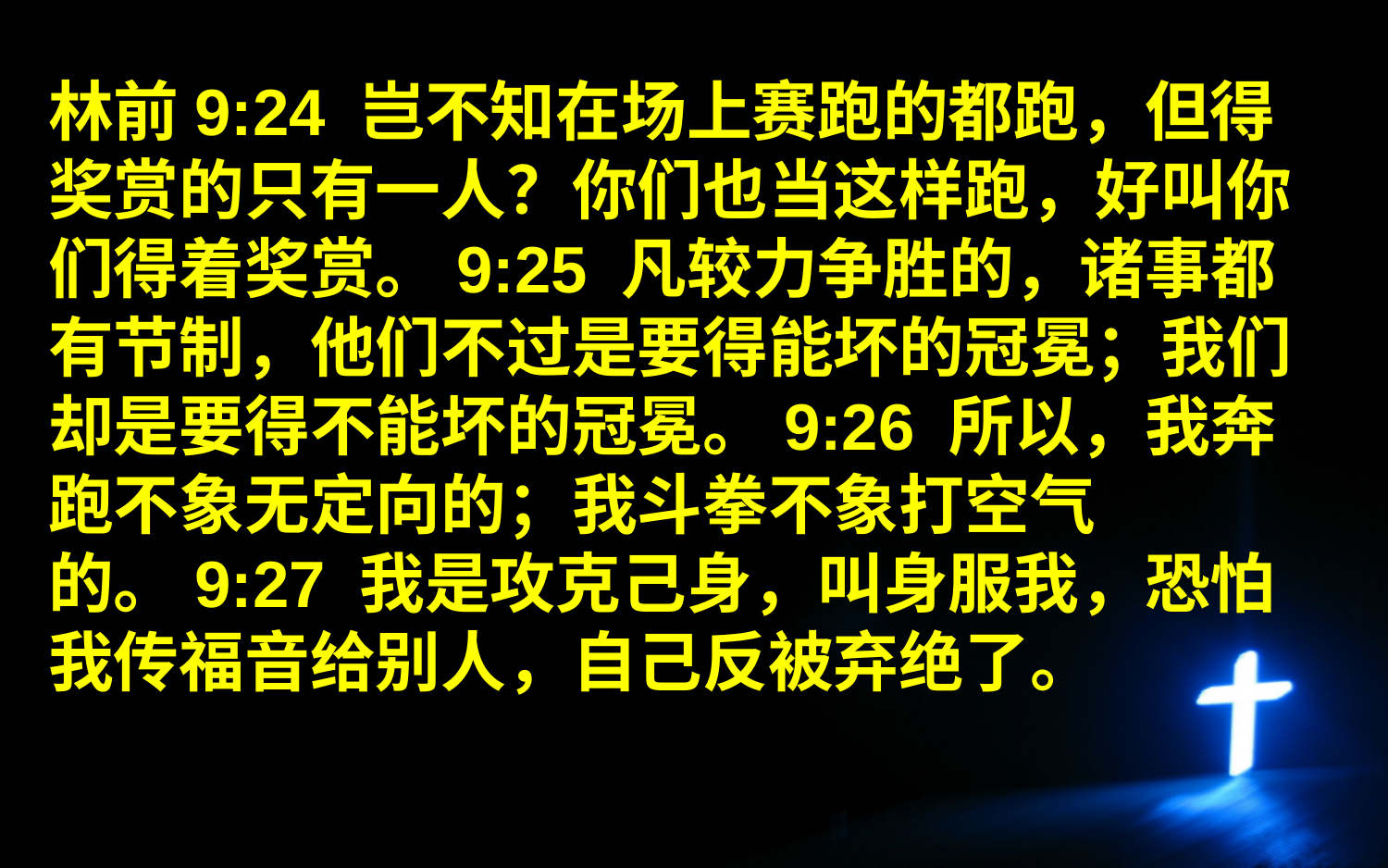

林前9:24 岂不知在场上赛跑的都跑，但得奖赏的只有一人？你们也当这样跑，好叫你们得着奖赏。9:25 凡较力争胜的，诸事都有节制，他们不过是要得能坏的冠冕；我们却是要得不能坏的冠冕。9:26 所以，我奔跑不象无定向的；我斗拳不象打空气的。9:27 我是攻克己身，叫身服我，恐怕我传福音给别人，自己反被弃绝了。